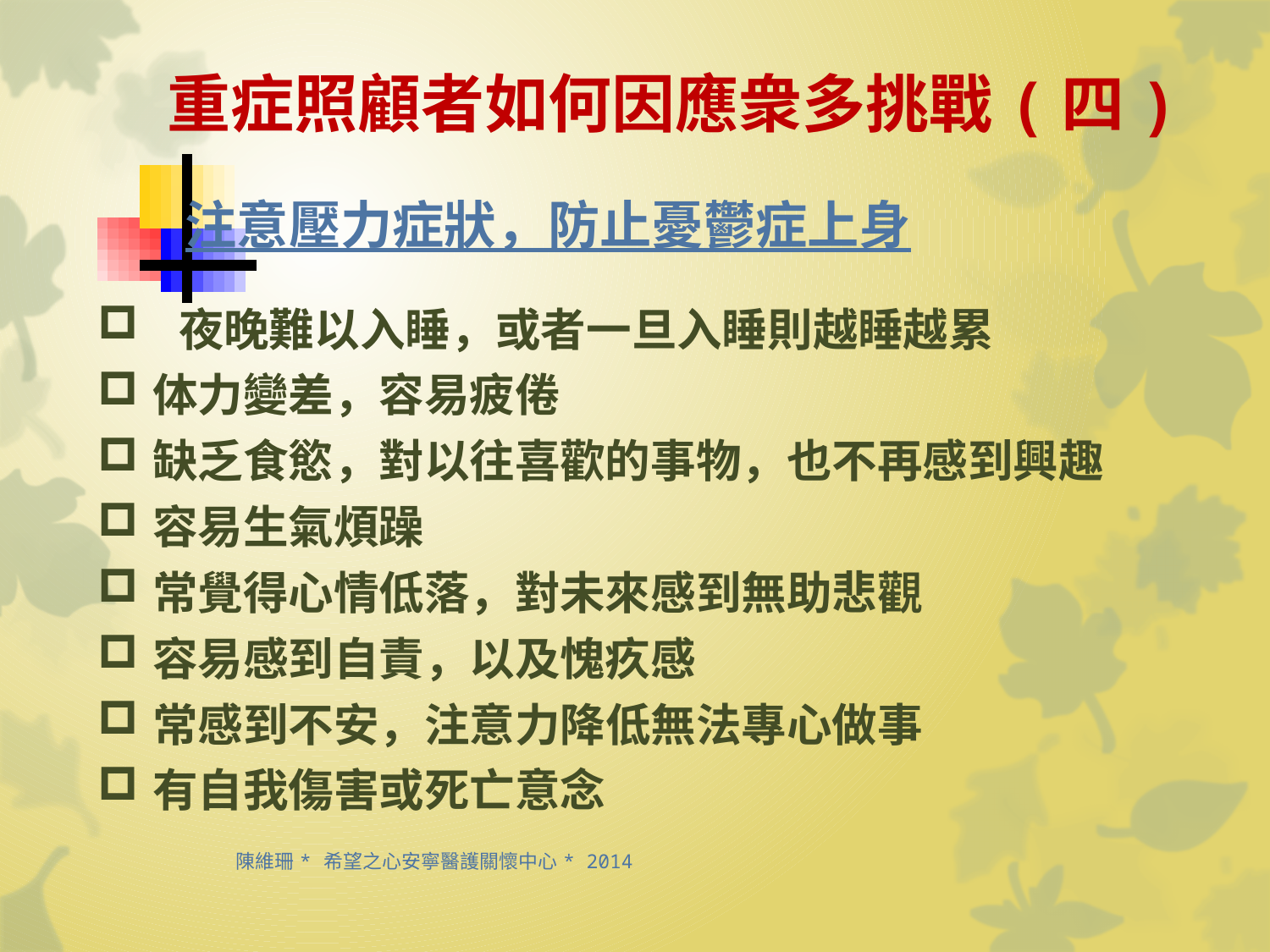

# 重症照顧者如何因應衆多挑戰(四)
注意壓力症狀，防止憂鬱症上身

夜晚難以入睡，或者一旦入睡則越睡越累
　体力變差，容易疲倦
　缺乏食慾，對以往喜歡的事物，也不再感到興趣
　容易生氣煩躁
　常覺得心情低落，對未來感到無助悲觀
　容易感到自責，以及愧疚感
　常感到不安，注意力降低無法專心做事
　有自我傷害或死亡意念

                                    陳維珊 * 希望之心安寧醫護關懷中心 * 2014